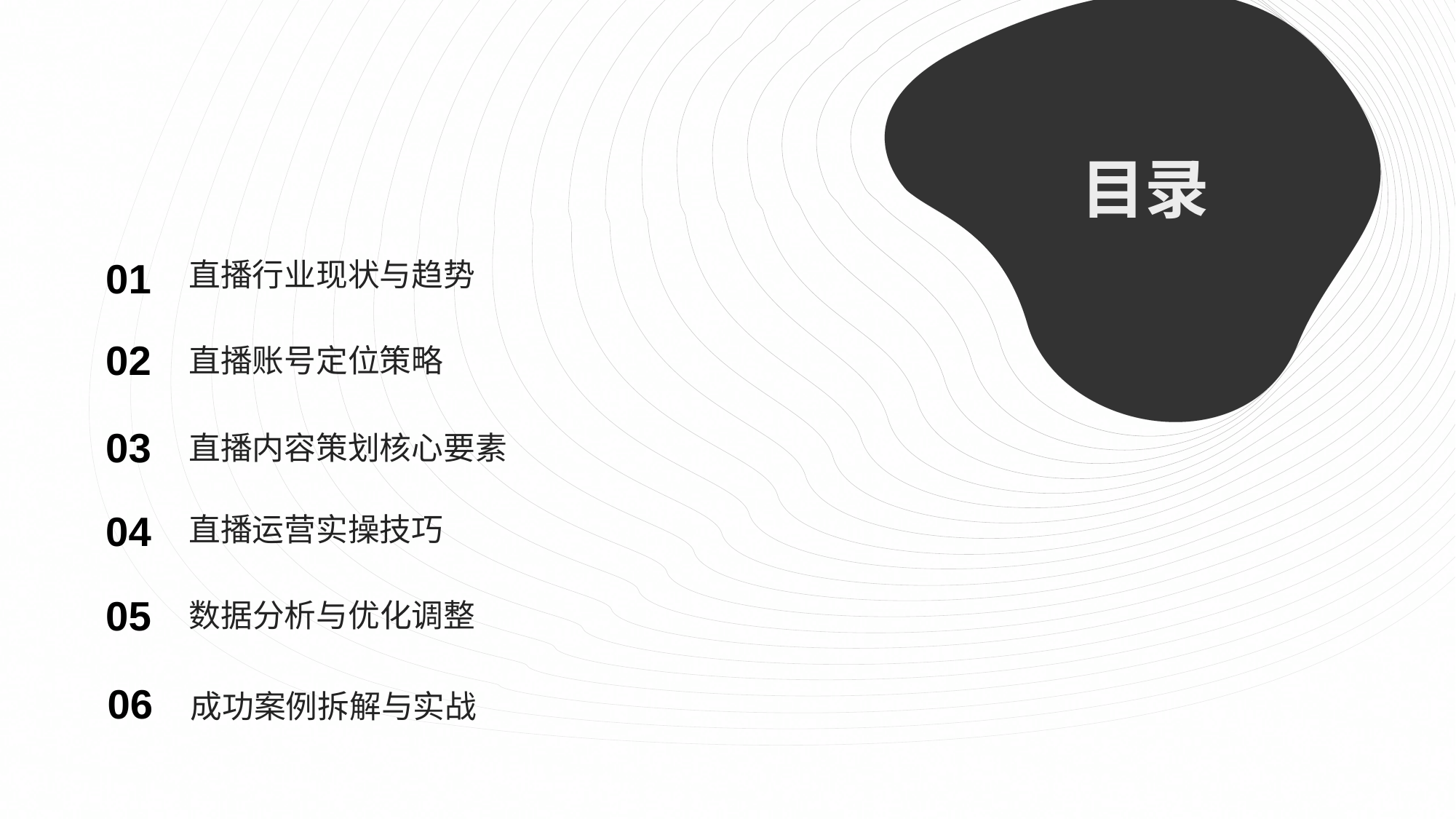

目录
01
直播行业现状与趋势
02
直播账号定位策略
03
直播内容策划核心要素
04
直播运营实操技巧
05
数据分析与优化调整
06
成功案例拆解与实战